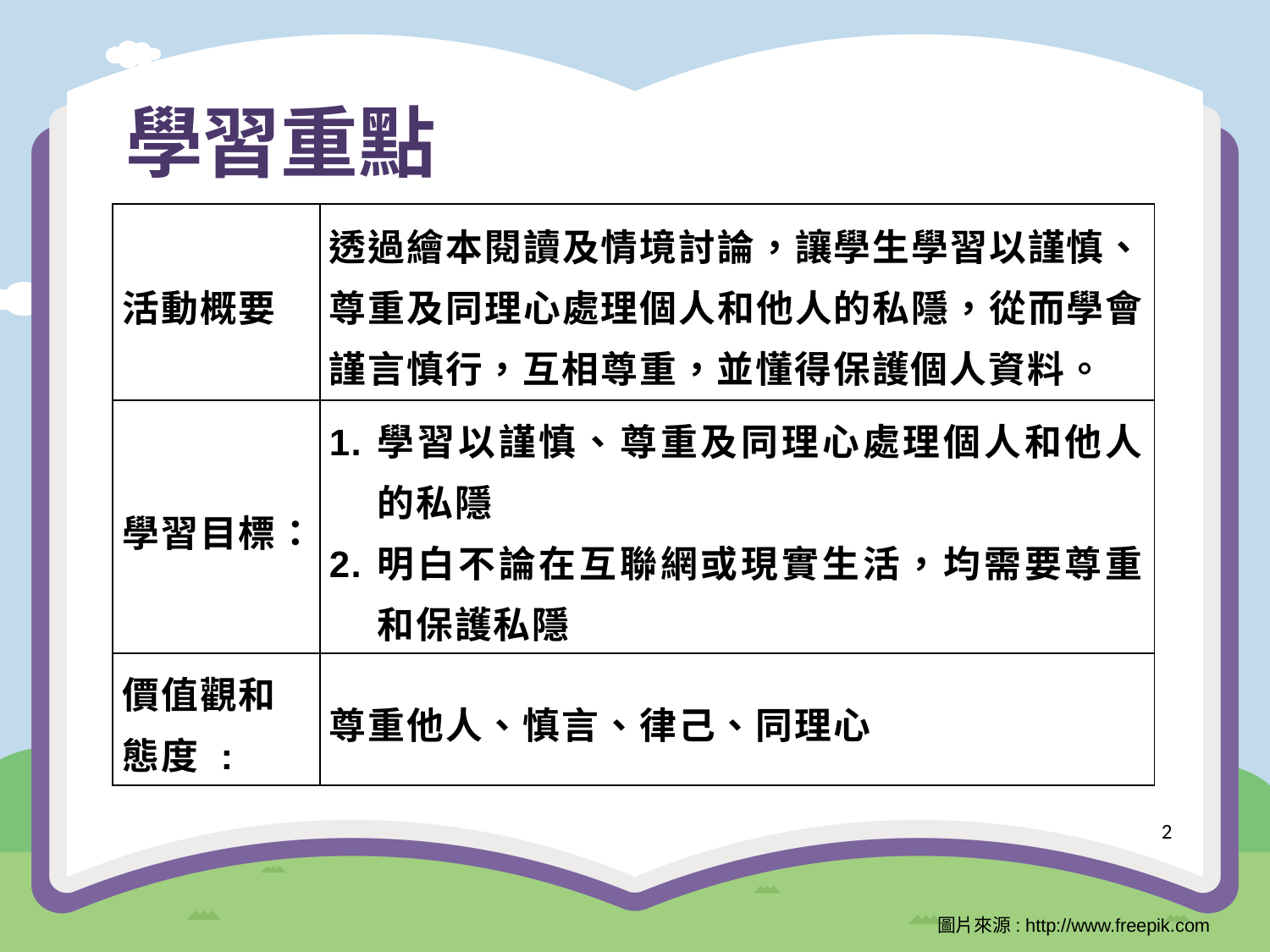

# 學習重點
| 活動概要 | 透過繪本閱讀及情境討論，讓學生學習以謹慎、尊重及同理心處理個人和他人的私隱，從而學會謹言慎行，互相尊重，並懂得保護個人資料。 |
| --- | --- |
| 學習目標： | 學習以謹慎、尊重及同理心處理個人和他人的私隱 明白不論在互聯網或現實生活，均需要尊重和保護私隱 |
| 價值觀和態度 : | 尊重他人、慎言、律己、同理心 |
2
圖片來源: http://www.freepik.com